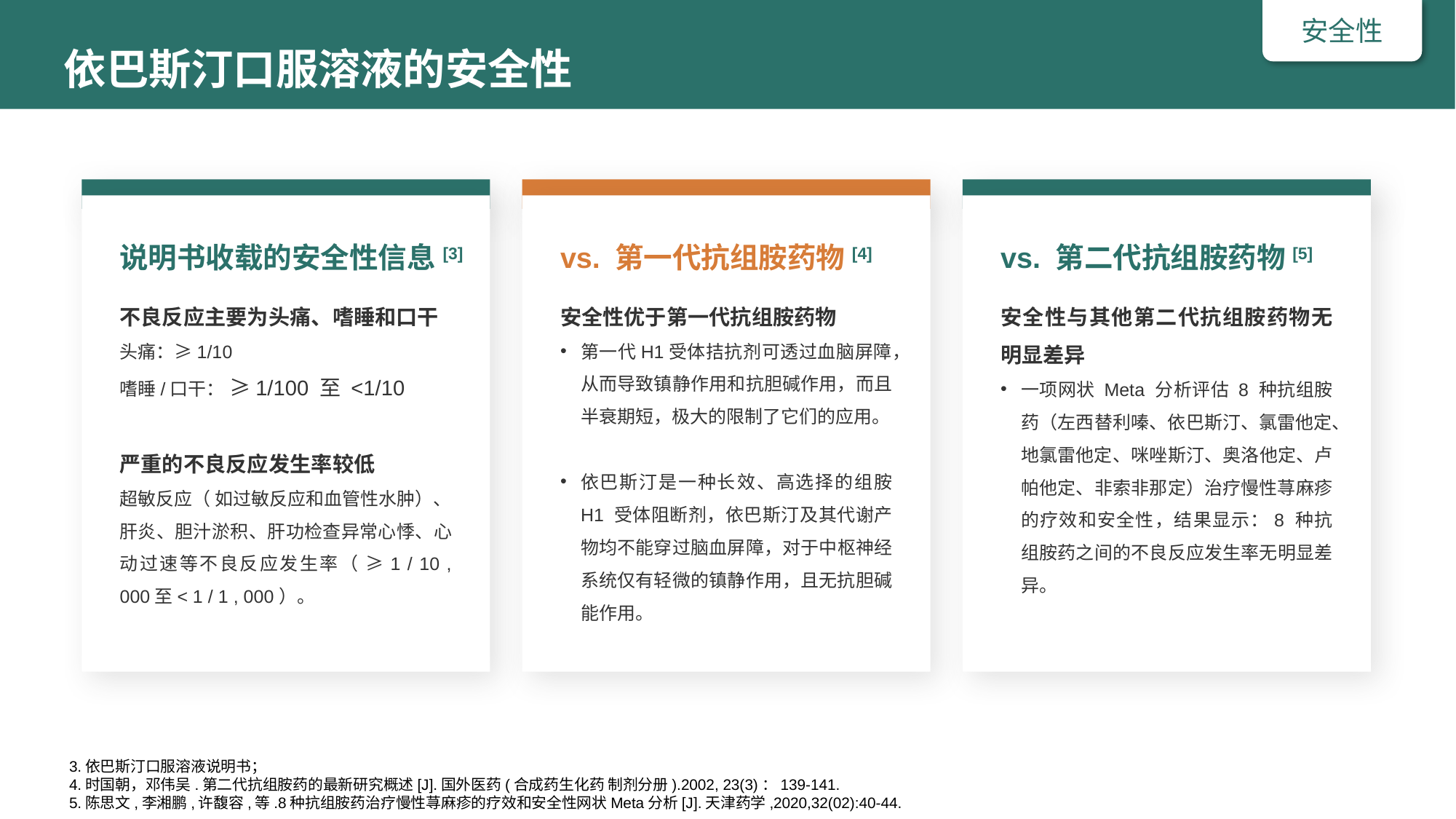

# 依巴斯汀口服溶液的安全性
安全性

vs. 第一代抗组胺药物[4]
vs. 第二代抗组胺药物[5]
说明书收载的安全性信息[3]
不良反应主要为头痛、嗜睡和口干
头痛：≥1/10
嗜睡/口干： ≥1/100 至 <1/10

严重的不良反应发生率较低
超敏反应（ 如过敏反应和血管性水肿）、肝炎、胆汁淤积、肝功检查异常心悸、心动过速等不良反应发生率（ ≥1 / 10 , 000至< 1 / 1 , 000）。
安全性优于第一代抗组胺药物
第一代H1受体拮抗剂可透过血脑屏障，从而导致镇静作用和抗胆碱作用，而且半衰期短，极大的限制了它们的应用。

依巴斯汀是一种长效、高选择的组胺 H1 受体阻断剂，依巴斯汀及其代谢产物均不能穿过脑血屏障，对于中枢神经系统仅有轻微的镇静作用，且无抗胆碱能作用。

安全性与其他第二代抗组胺药物无明显差异
一项网状 Meta 分析评估 8 种抗组胺药（左西替利嗪、依巴斯汀、氯雷他定、地氯雷他定、咪唑斯汀、奥洛他定、卢帕他定、非索非那定）治疗慢性荨麻疹的疗效和安全性，结果显示：8 种抗组胺药之间的不良反应发生率无明显差异。
3.依巴斯汀口服溶液说明书；
4.时国朝，邓伟吴.第二代抗组胺药的最新研究概述[J].国外医药(合成药生化药 制剂分册).2002, 23(3)：139-141.
5.陈思文,李湘鹏,许馥容,等.8种抗组胺药治疗慢性荨麻疹的疗效和安全性网状Meta分析[J].天津药学,2020,32(02):40-44.